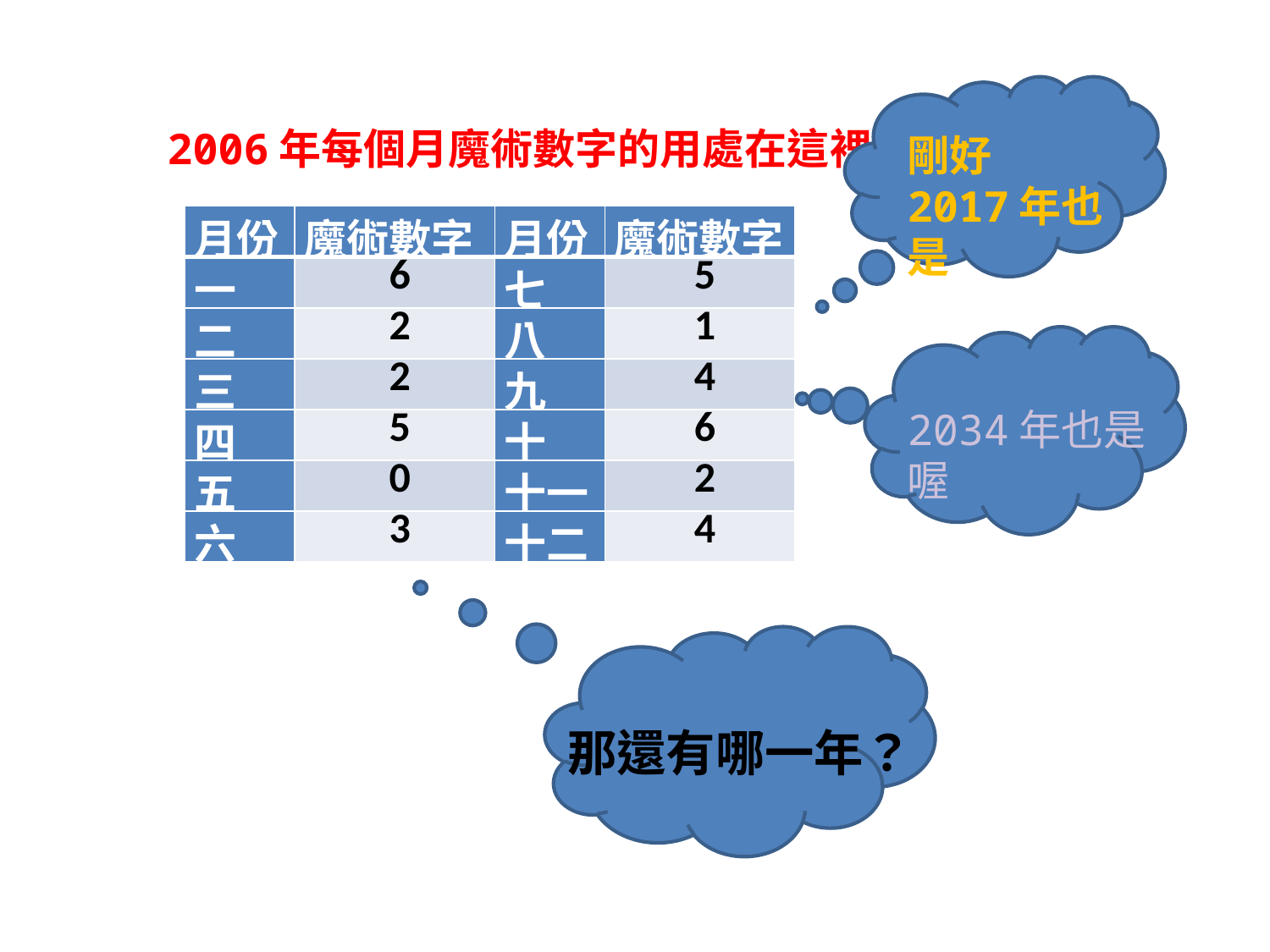

2006年每個月魔術數字的用處在這裡
剛好
2017年也是
| 月份 | 魔術數字 | 月份 | 魔術數字 |
| --- | --- | --- | --- |
| 一 | 6 | 七 | 5 |
| 二 | 2 | 八 | 1 |
| 三 | 2 | 九 | 4 |
| 四 | 5 | 十 | 6 |
| 五 | 0 | 十一 | 2 |
| 六 | 3 | 十二 | 4 |

2034年也是喔

那還有哪一年？